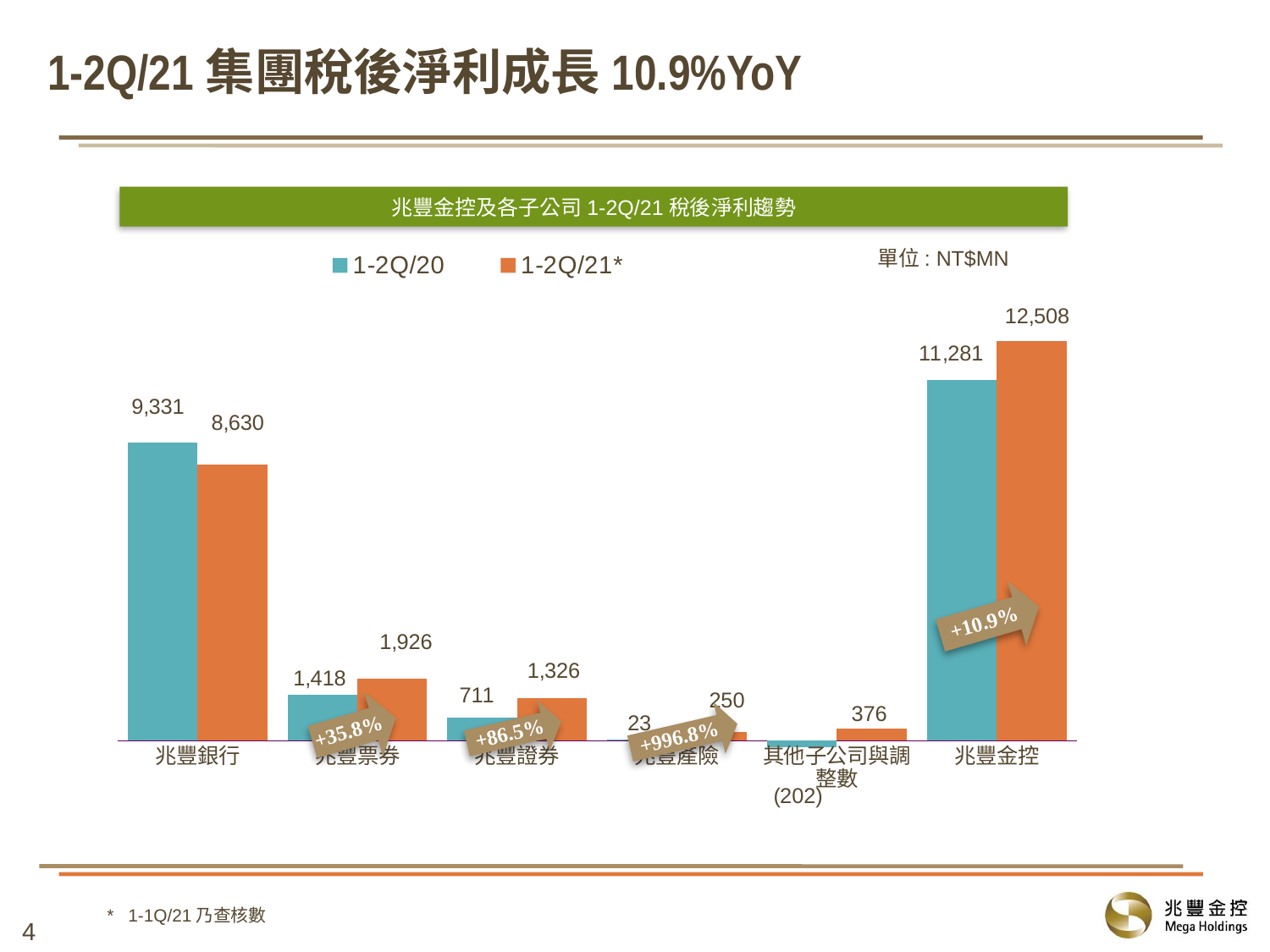

# 1-2Q/21集團稅後淨利成長10.9%YoY
兆豐金控及各子公司1-2Q/21稅後淨利趨勢

### Chart

| Category | 1-2Q/20 | 1-2Q/21* |
|---|---|---|
| 兆豐銀行 | 9331.44 | 8630.17 |
| 兆豐票券 | 1418.02 | 1926.08 |
| 兆豐證券 | 711.29 | 1326.45 |
| 兆豐產險 | 22.77 | 249.75 |
| 其他子公司與調整數 | -202.1000000000004 | 375.53999999999974 |
| 兆豐金控 | 11281.42 | 12507.99 |
單位: NT$MN
*   1-1Q/21乃查核數